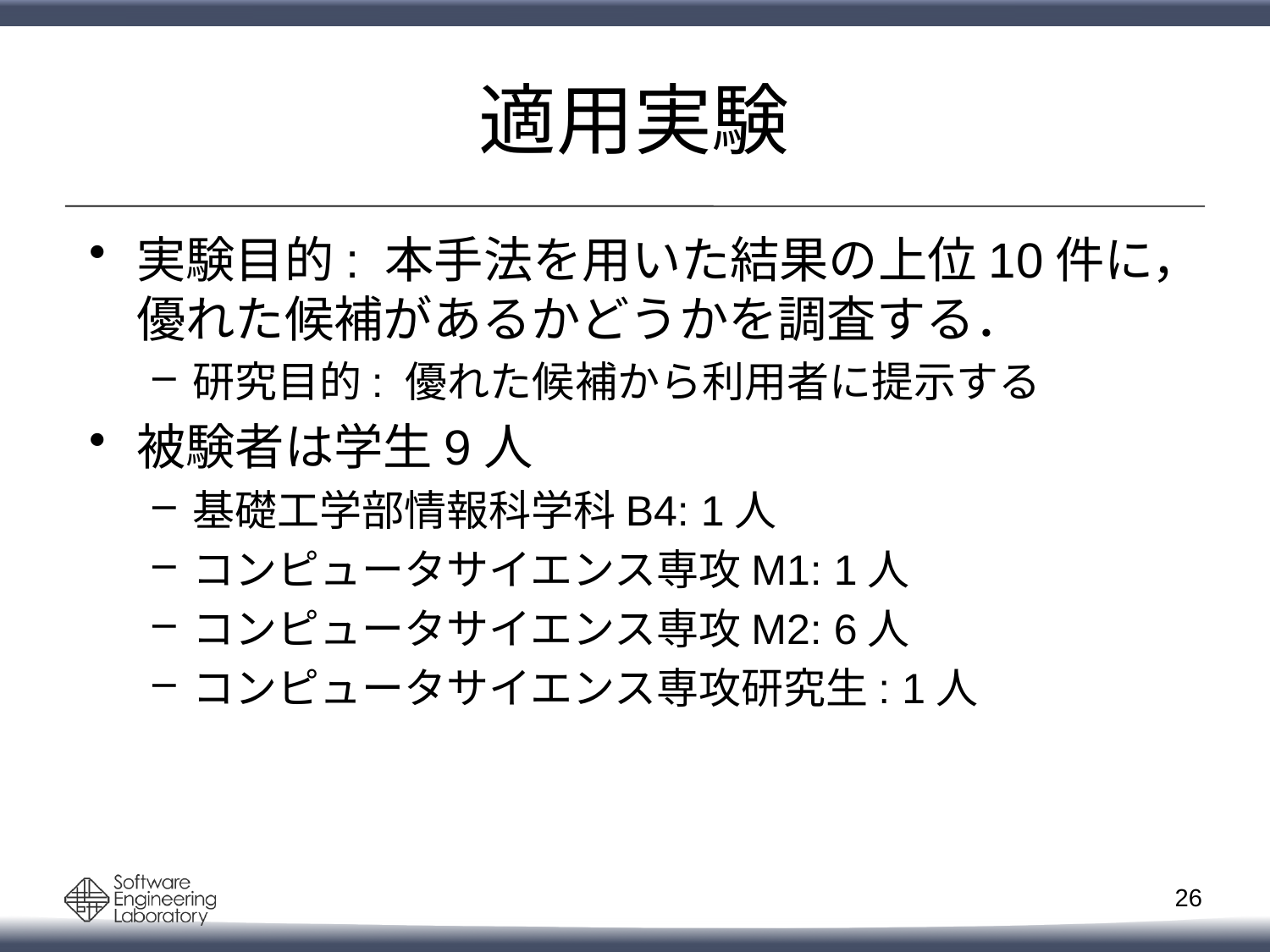

# 適用実験
実験目的: 本手法を用いた結果の上位10件に，優れた候補があるかどうかを調査する．
研究目的: 優れた候補から利用者に提示する
被験者は学生9人
基礎工学部情報科学科B4: 1人
コンピュータサイエンス専攻M1: 1人
コンピュータサイエンス専攻M2: 6人
コンピュータサイエンス専攻研究生: 1人

26